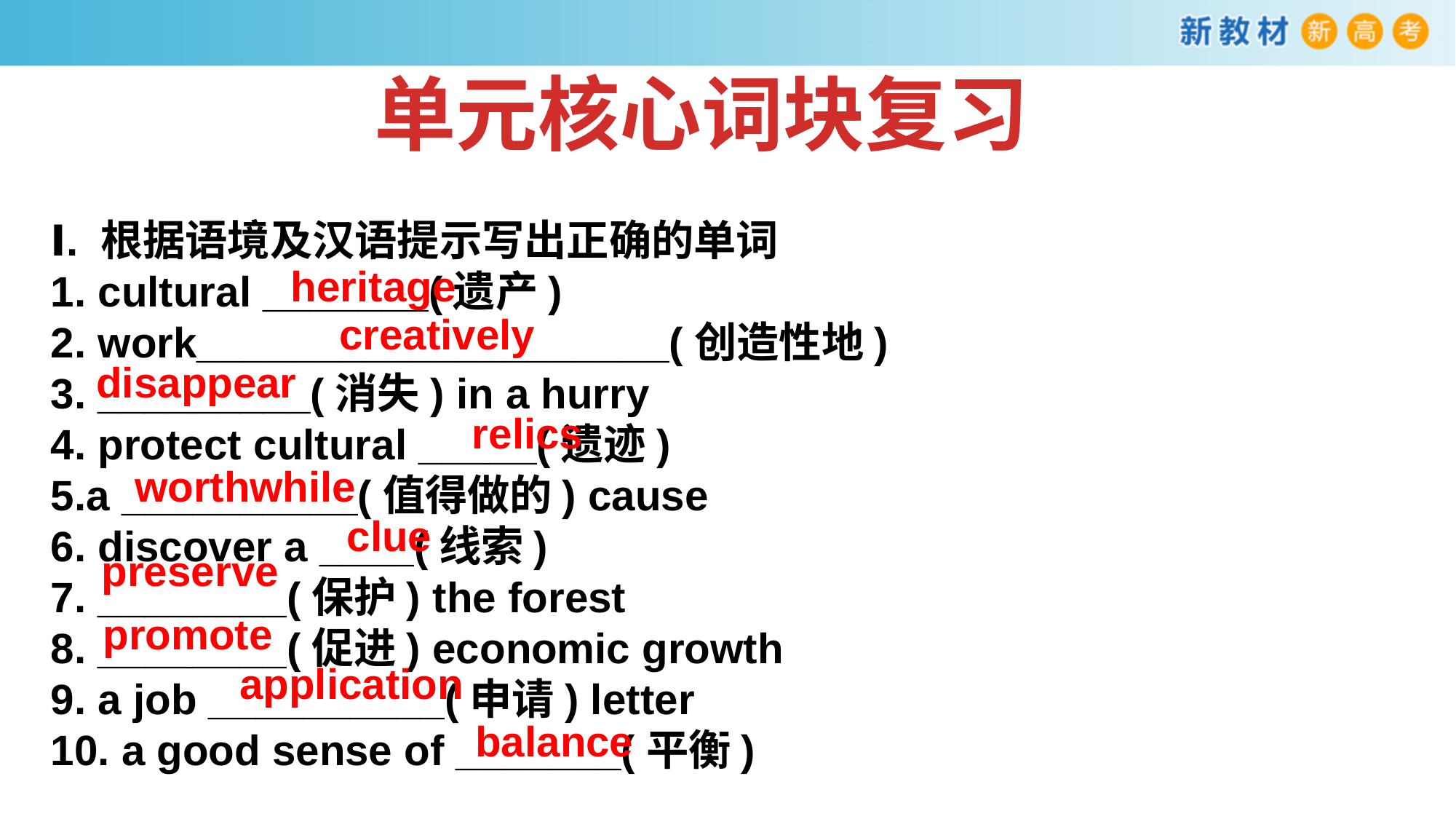

单元核心词块复习
Ⅰ. 根据语境及汉语提示写出正确的单词
1. cultural _______(遗产)
2. work____________________(创造性地)
3. _________(消失) in a hurry
4. protect cultural _____(遗迹)
5.a __________(值得做的) cause
6. discover a ____(线索)
7. ________(保护) the forest
8. ________(促进) economic growth
9. a job __________(申请) letter
10. a good sense of _______(平衡)

heritage
creatively
disappear
relics
worthwhile
clue
preserve
promote
application
balance